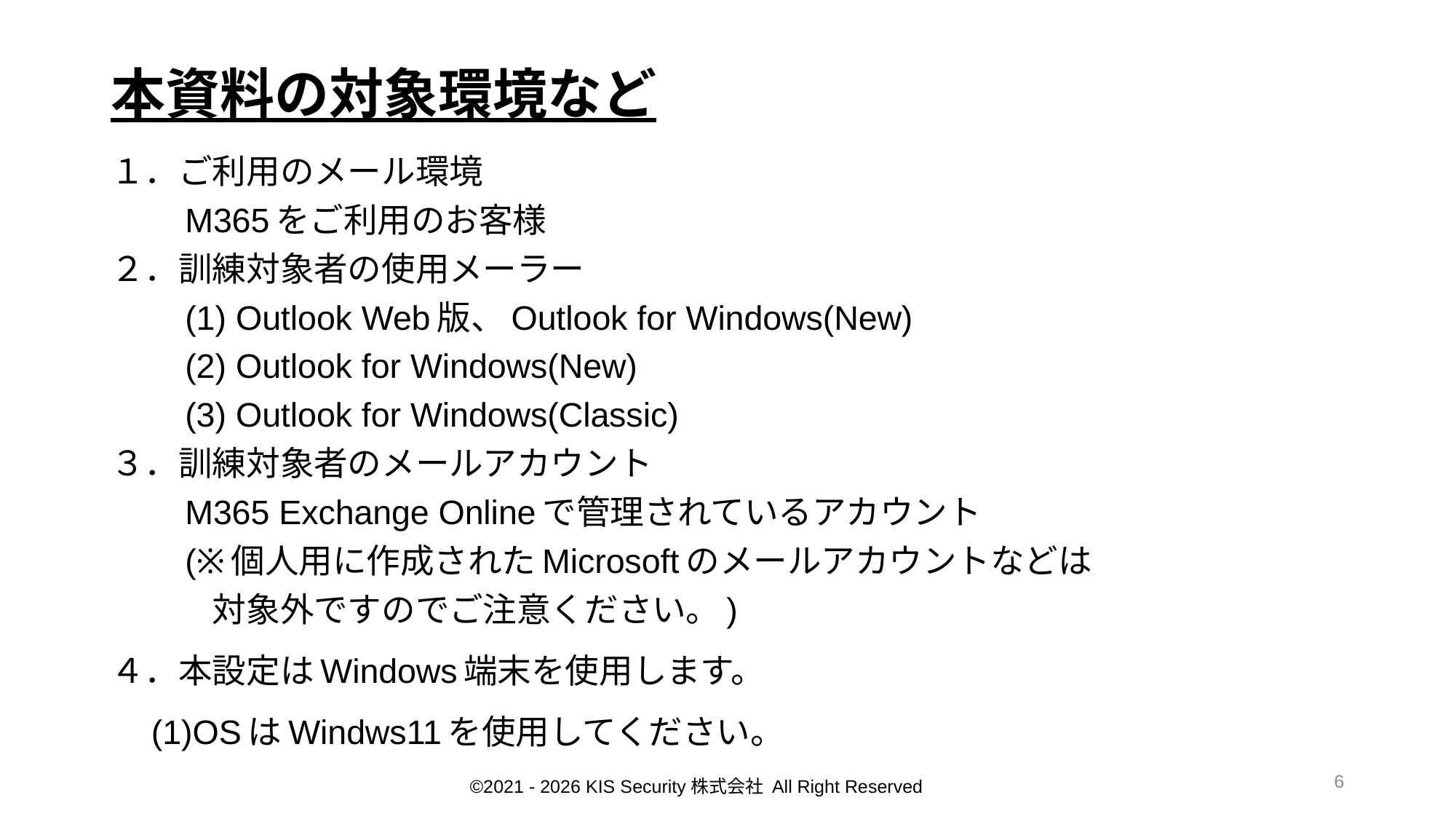

# 本資料の対象環境など
１．ご利用のメール環境
　　M365をご利用のお客様
２．訓練対象者の使用メーラー
　　(1) Outlook Web版、Outlook for Windows(New)
　　(2) Outlook for Windows(New)
　　(3) Outlook for Windows(Classic)
３．訓練対象者のメールアカウント
　　M365 Exchange Onlineで管理されているアカウント
　　(※個人用に作成されたMicrosoftのメールアカウントなどは
　　　対象外ですのでご注意ください。)
４．本設定はWindows端末を使用します。
　(1)OSはWindws11を使用してください。
6